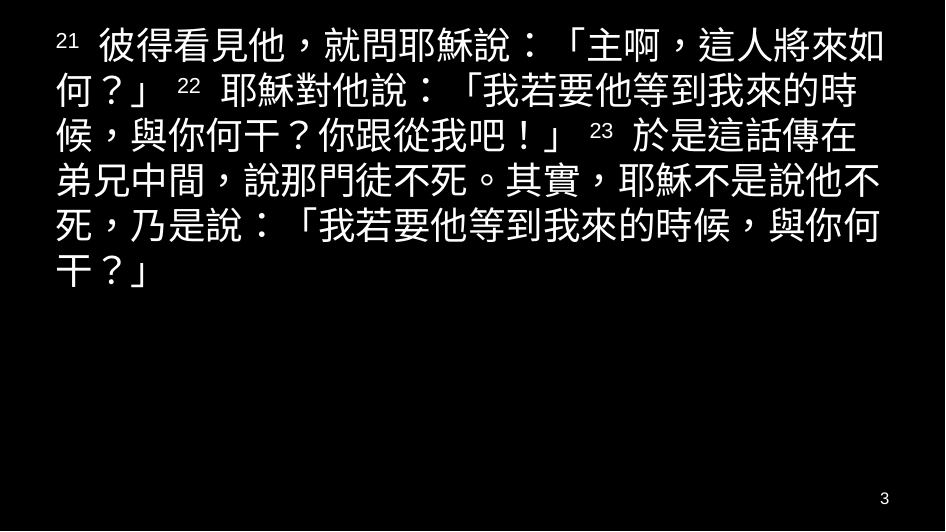

21 彼得看見他，就問耶穌說：「主啊，這人將來如何？」22 耶穌對他說：「我若要他等到我來的時候，與你何干？你跟從我吧！」23 於是這話傳在弟兄中間，說那門徒不死。其實，耶穌不是說他不死，乃是說：「我若要他等到我來的時候，與你何干？」

3